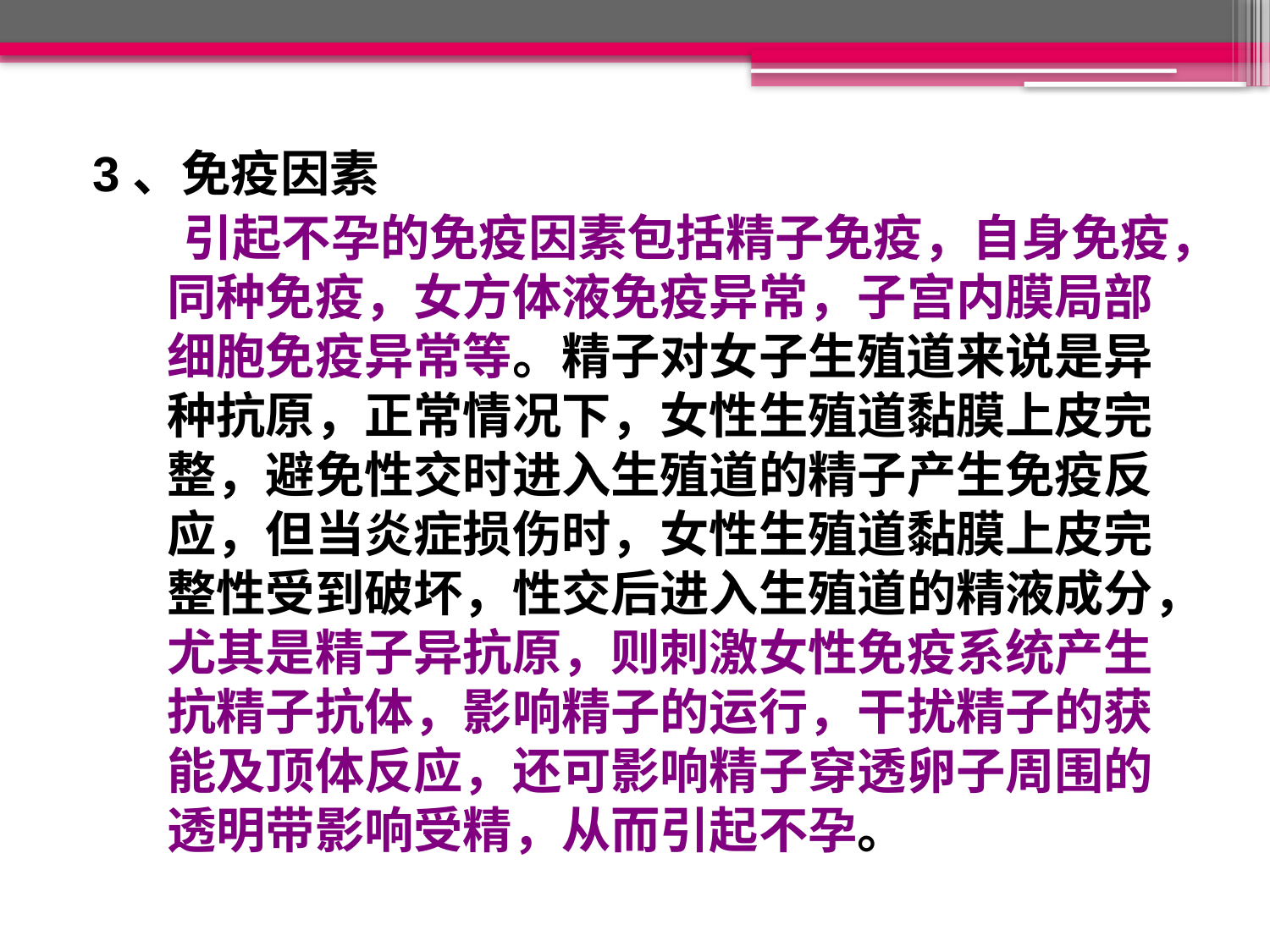

3、免疫因素
       引起不孕的免疫因素包括精子免疫，自身免疫，同种免疫，女方体液免疫异常，子宫内膜局部细胞免疫异常等。精子对女子生殖道来说是异种抗原，正常情况下，女性生殖道黏膜上皮完整，避免性交时进入生殖道的精子产生免疫反应，但当炎症损伤时，女性生殖道黏膜上皮完整性受到破坏，性交后进入生殖道的精液成分，尤其是精子异抗原，则刺激女性免疫系统产生抗精子抗体，影响精子的运行，干扰精子的获能及顶体反应，还可影响精子穿透卵子周围的透明带影响受精，从而引起不孕。